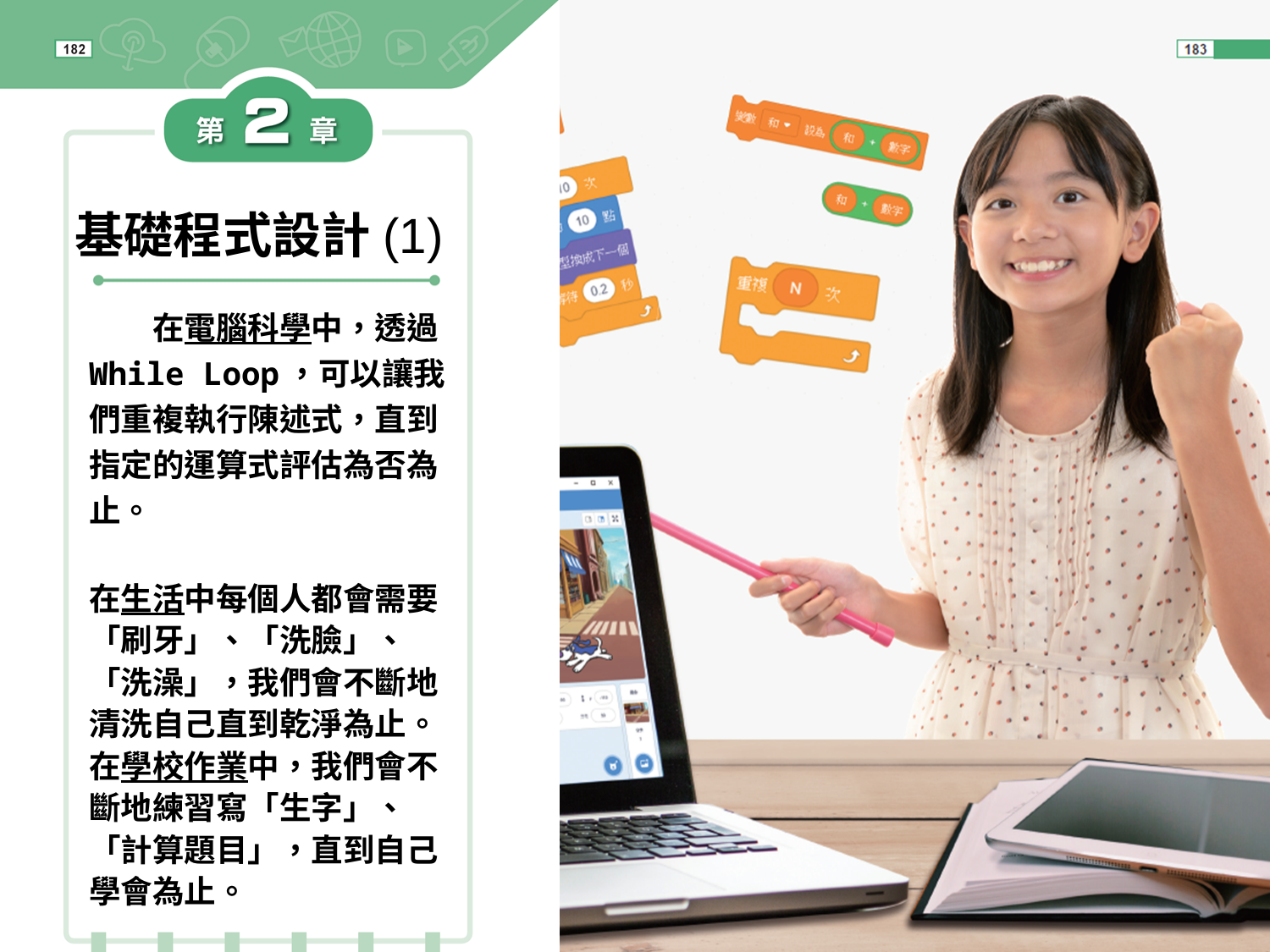

基礎程式設計(1)
　　在電腦科學中，透過While Loop，可以讓我們重複執行陳述式，直到指定的運算式評估為否為止。

在生活中每個人都會需要「刷牙」、「洗臉」、「洗澡」，我們會不斷地清洗自己直到乾淨為止。
在學校作業中，我們會不斷地練習寫「生字」、「計算題目」，直到自己學會為止。